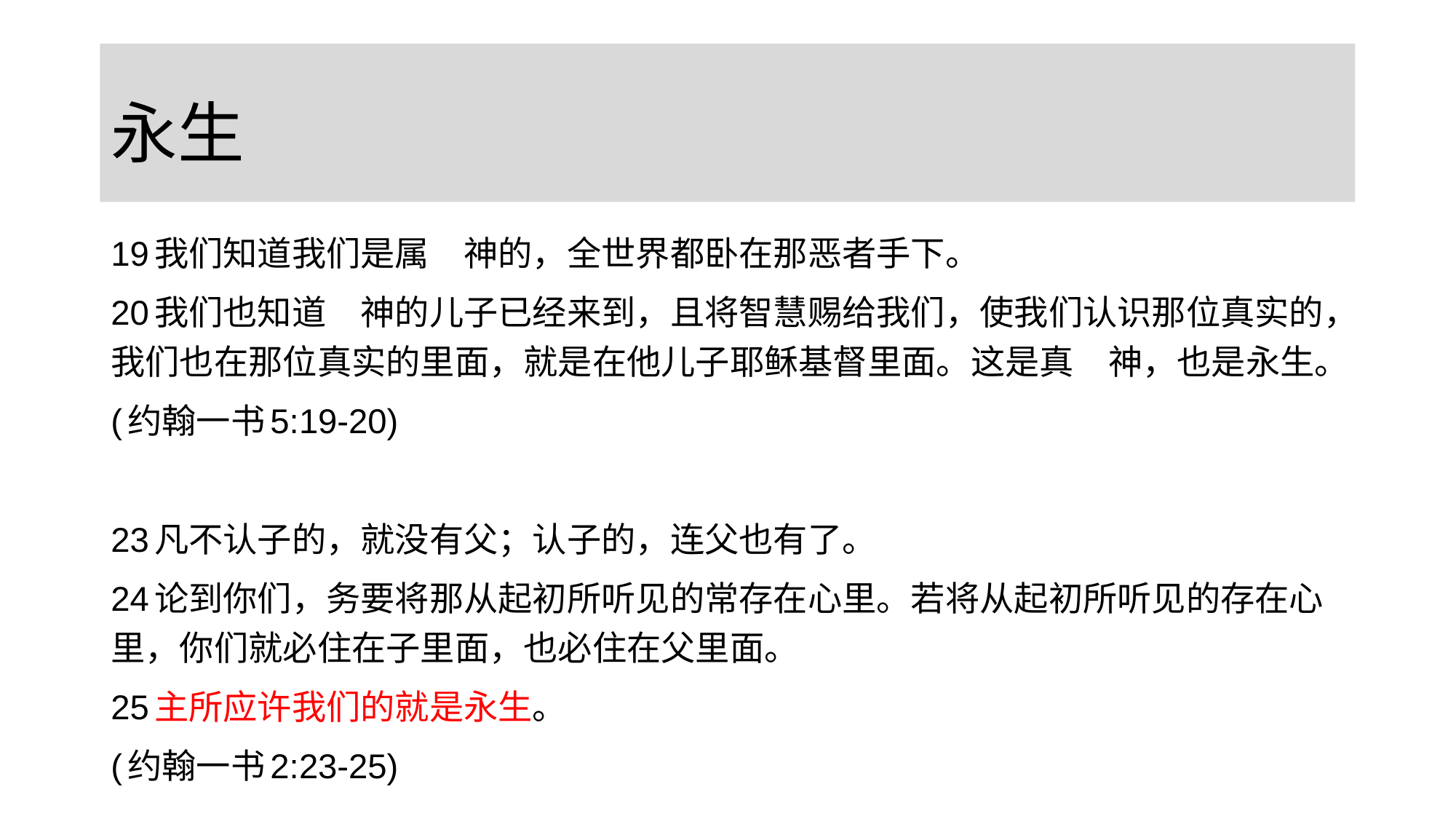

# 永生
19我们知道我们是属　神的，全世界都卧在那恶者手下。
20我们也知道　神的儿子已经来到，且将智慧赐给我们，使我们认识那位真实的，我们也在那位真实的里面，就是在他儿子耶稣基督里面。这是真　神，也是永生。
(约翰一书5:19-20)

23凡不认子的，就没有父；认子的，连父也有了。
24论到你们，务要将那从起初所听见的常存在心里。若将从起初所听见的存在心里，你们就必住在子里面，也必住在父里面。
25主所应许我们的就是永生。
(约翰一书2:23-25)